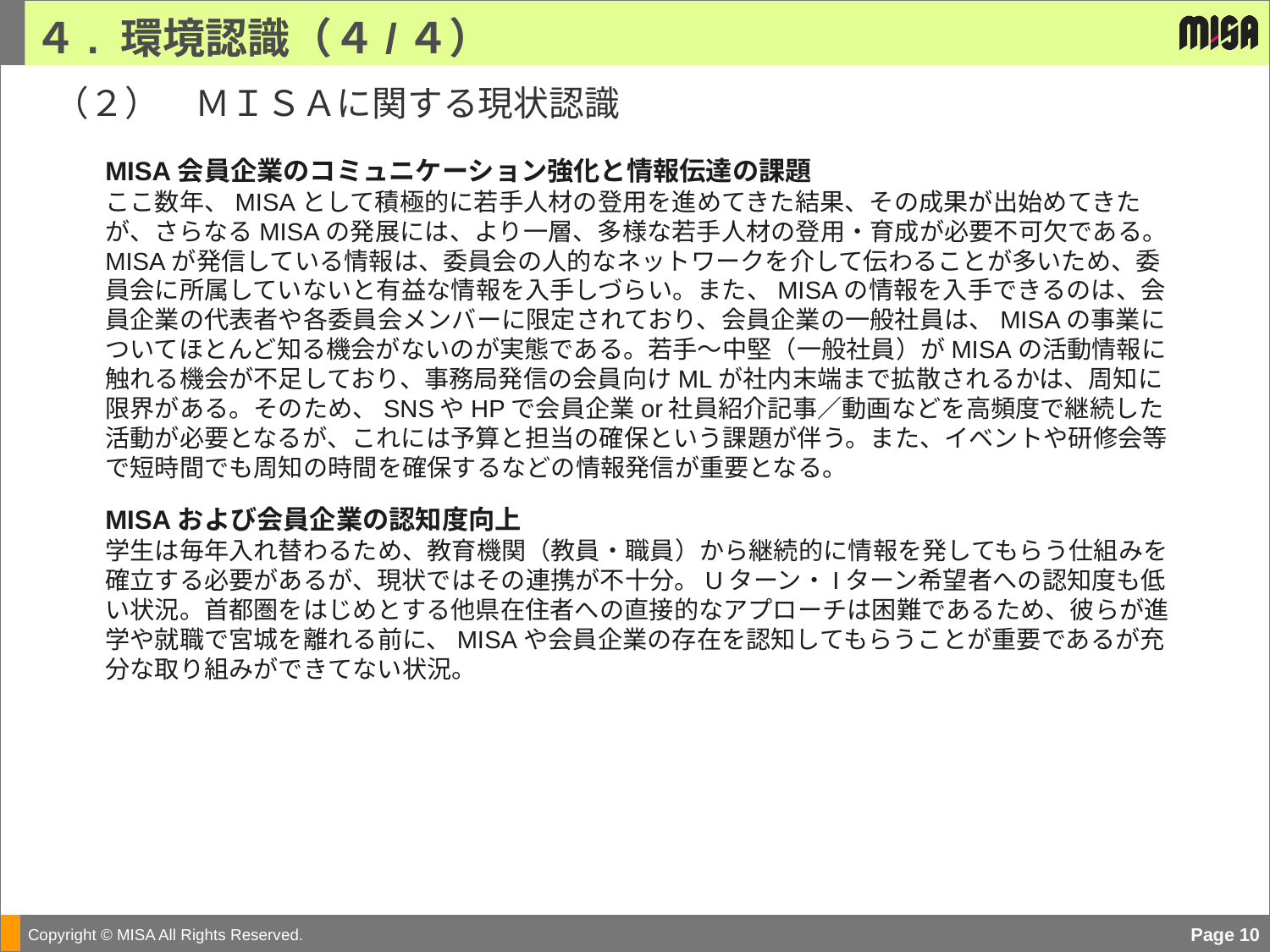

４. 環境認識（４/４）
（２）　ＭＩＳＡに関する現状認識
MISA会員企業のコミュニケーション強化と情報伝達の課題
ここ数年、MISAとして積極的に若手人材の登用を進めてきた結果、その成果が出始めてきたが、さらなるMISAの発展には、より一層、多様な若手人材の登用・育成が必要不可欠である。MISAが発信している情報は、委員会の人的なネットワークを介して伝わることが多いため、委員会に所属していないと有益な情報を入手しづらい。また、MISAの情報を入手できるのは、会員企業の代表者や各委員会メンバーに限定されており、会員企業の一般社員は、MISAの事業についてほとんど知る機会がないのが実態である。若手～中堅（一般社員）がMISAの活動情報に触れる機会が不足しており、事務局発信の会員向けMLが社内末端まで拡散されるかは、周知に限界がある。そのため、SNSやHPで会員企業or社員紹介記事／動画などを高頻度で継続した活動が必要となるが、これには予算と担当の確保という課題が伴う。また、イベントや研修会等で短時間でも周知の時間を確保するなどの情報発信が重要となる。
MISAおよび会員企業の認知度向上
学生は毎年入れ替わるため、教育機関（教員・職員）から継続的に情報を発してもらう仕組みを確立する必要があるが、現状ではその連携が不十分。Uターン・Iターン希望者への認知度も低い状況。首都圏をはじめとする他県在住者への直接的なアプローチは困難であるため、彼らが進学や就職で宮城を離れる前に、MISAや会員企業の存在を認知してもらうことが重要であるが充分な取り組みができてない状況。